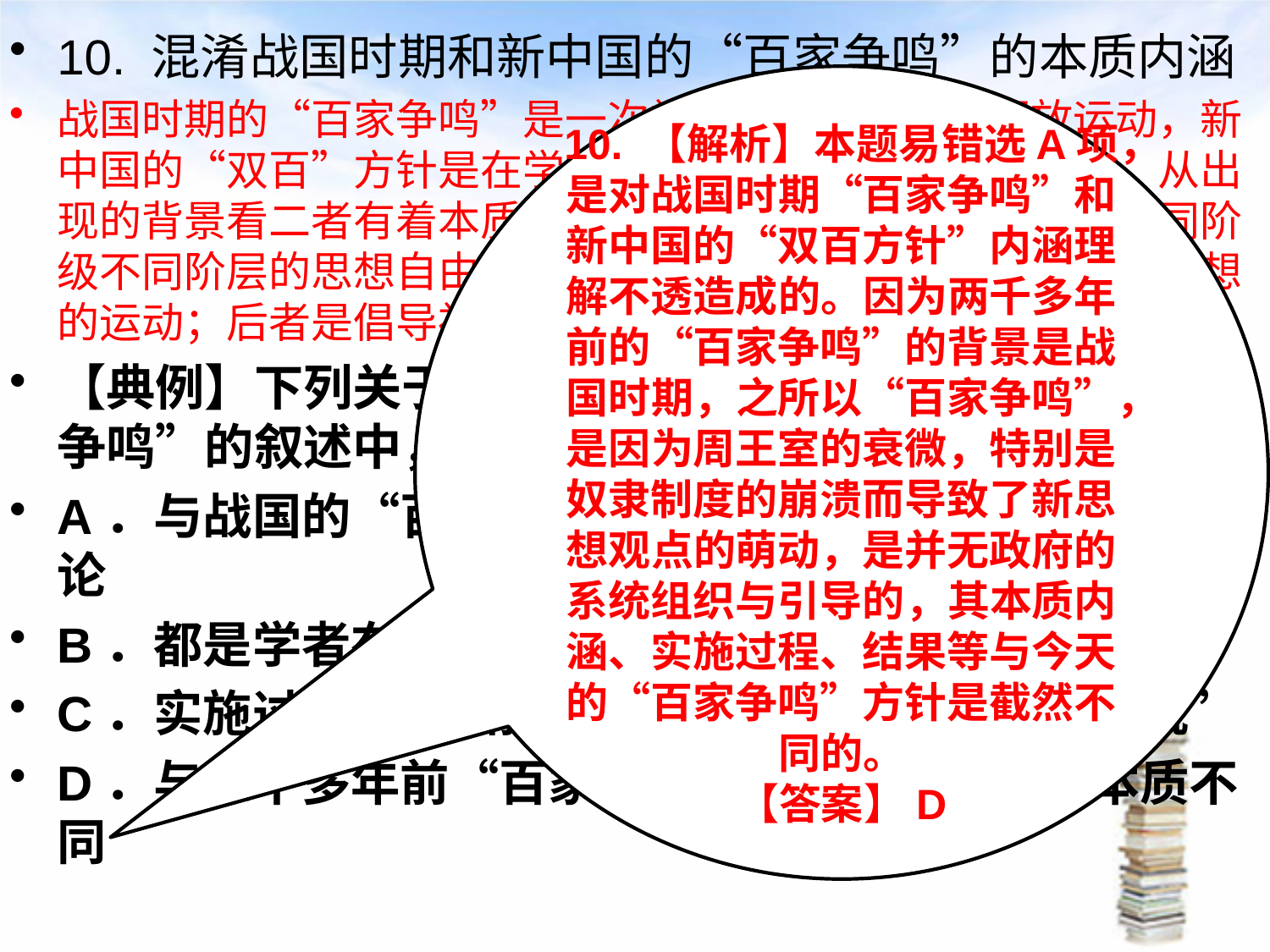

10. 混淆战国时期和新中国的“百家争鸣”的本质内涵
战国时期的“百家争鸣”是一次社会大变革的思想解放运动，新中国的“双百”方针是在学术和文学艺术方面的指导方针。从出现的背景看二者有着本质的不同，前者是反映社会变革的不同阶级不同阶层的思想自由的解放运动，是为统治阶级提供统治思想的运动；后者是倡导社会主义文化，为人民服务的指导方针。
【典例】下列关于新中国“百家争鸣”与战国的“百家争鸣”的叙述中，正确的是（    ）
A．与战国的“百家争鸣”都是表现在学术问题上的争论
B．都是学者在学术上完全自由放任的批评、辩论
C．实施过程历经曲折，最终走向了思想的“大一统”
D．与二千多年前“百家争鸣”的所反映的阶级本质不同
#
10. 【解析】本题易错选A项，是对战国时期“百家争鸣”和新中国的“双百方针”内涵理解不透造成的。因为两千多年前的“百家争鸣”的背景是战国时期，之所以“百家争鸣”，是因为周王室的衰微，特别是奴隶制度的崩溃而导致了新思想观点的萌动，是并无政府的系统组织与引导的，其本质内涵、实施过程、结果等与今天的“百家争鸣”方针是截然不同的。
【答案】D